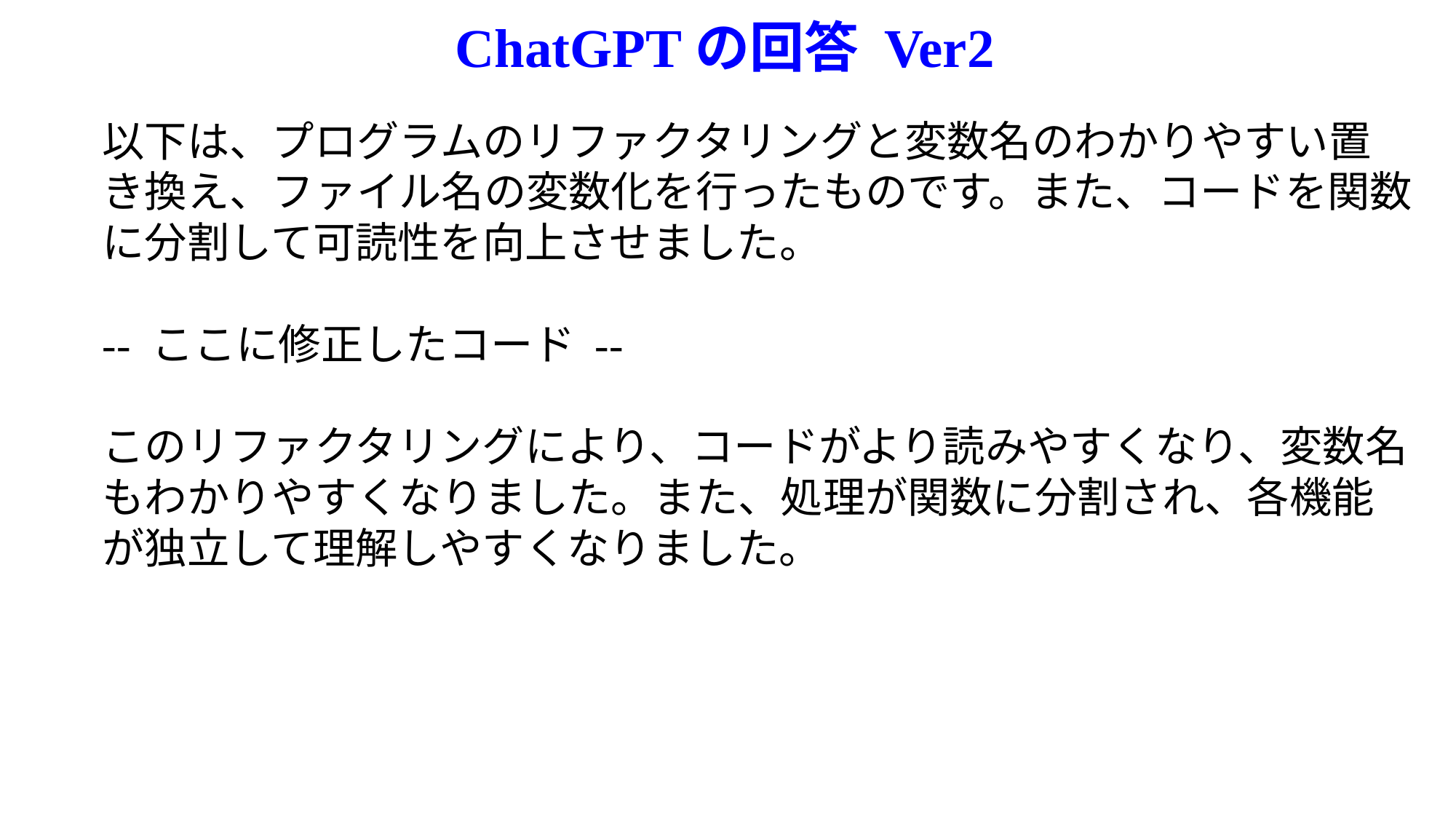

# ChatGPTの回答 Ver2
以下は、プログラムのリファクタリングと変数名のわかりやすい置き換え、ファイル名の変数化を行ったものです。また、コードを関数に分割して可読性を向上させました。

-- ここに修正したコード --

このリファクタリングにより、コードがより読みやすくなり、変数名もわかりやすくなりました。また、処理が関数に分割され、各機能が独立して理解しやすくなりました。